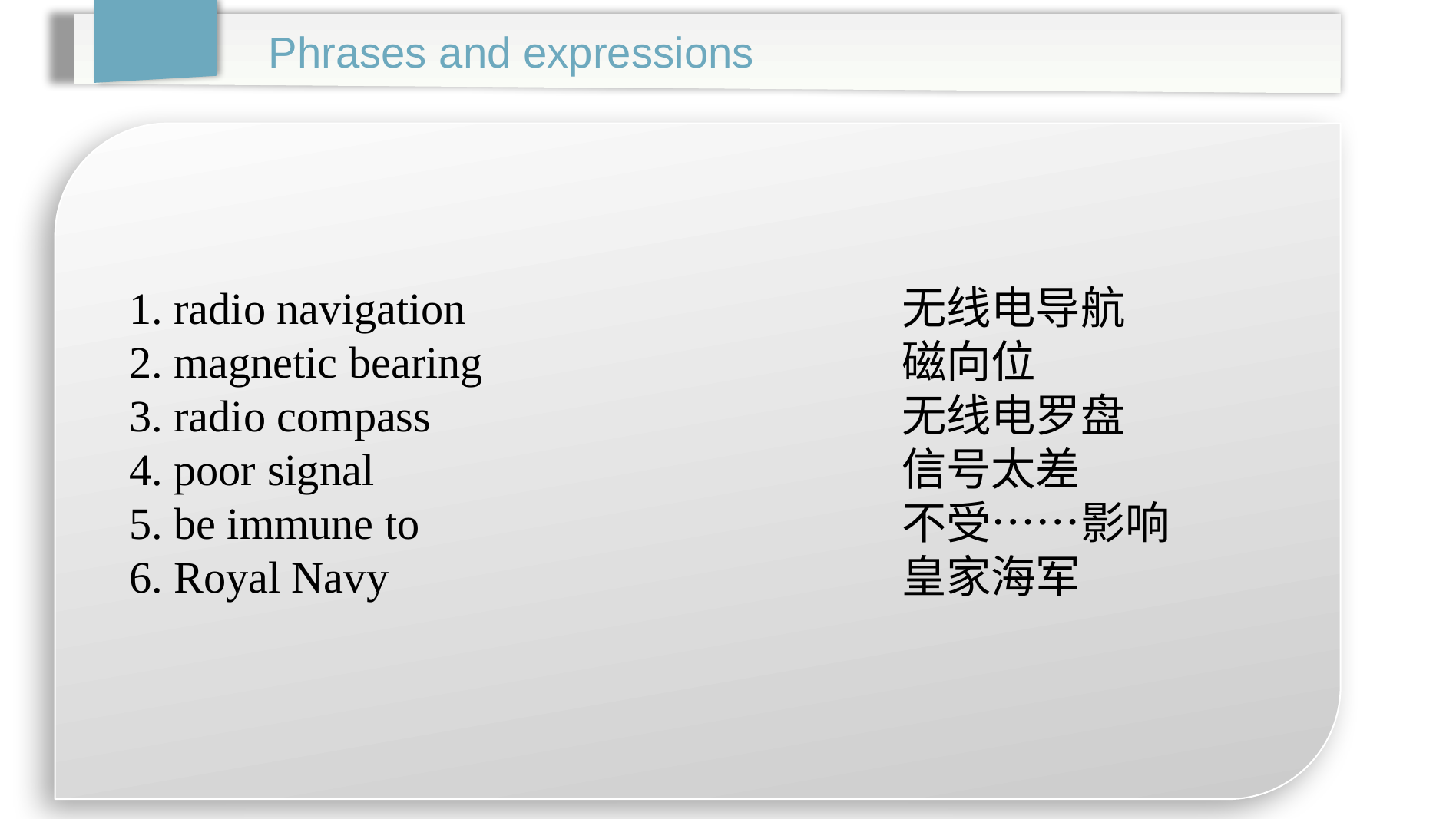

Phrases and expressions

1. radio navigation				无线电导航
2. magnetic bearing				磁向位
3. radio compass					无线电罗盘
4. poor signal					信号太差
5. be immune to					不受……影响
6. Royal Navy					皇家海军